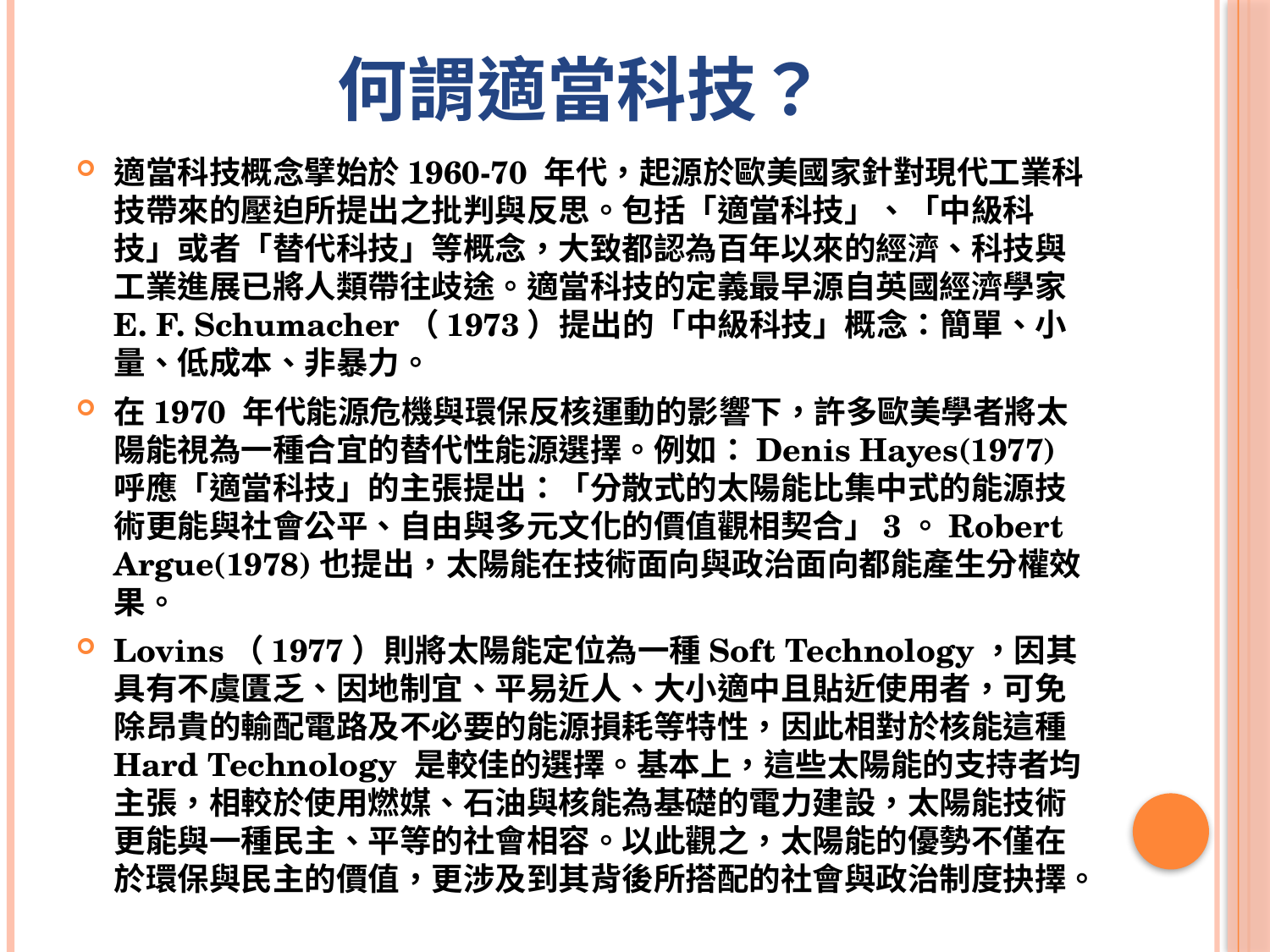

# 何謂適當科技？
適當科技概念擘始於1960-70 年代，起源於歐美國家針對現代工業科技帶來的壓迫所提出之批判與反思。包括「適當科技」、「中級科技」或者「替代科技」等概念，大致都認為百年以來的經濟、科技與工業進展已將人類帶往歧途。適當科技的定義最早源自英國經濟學家E. F. Schumacher（1973）提出的「中級科技」概念：簡單、小量、低成本、非暴力。
在1970 年代能源危機與環保反核運動的影響下，許多歐美學者將太陽能視為一種合宜的替代性能源選擇。例如：Denis Hayes(1977)呼應「適當科技」的主張提出：「分散式的太陽能比集中式的能源技術更能與社會公平、自由與多元文化的價值觀相契合」3。Robert Argue(1978)也提出，太陽能在技術面向與政治面向都能產生分權效果。
Lovins（1977）則將太陽能定位為一種Soft Technology，因其具有不虞匱乏、因地制宜、平易近人、大小適中且貼近使用者，可免除昂貴的輸配電路及不必要的能源損耗等特性，因此相對於核能這種Hard Technology 是較佳的選擇。基本上，這些太陽能的支持者均主張，相較於使用燃媒、石油與核能為基礎的電力建設，太陽能技術更能與一種民主、平等的社會相容。以此觀之，太陽能的優勢不僅在於環保與民主的價值，更涉及到其背後所搭配的社會與政治制度抉擇。